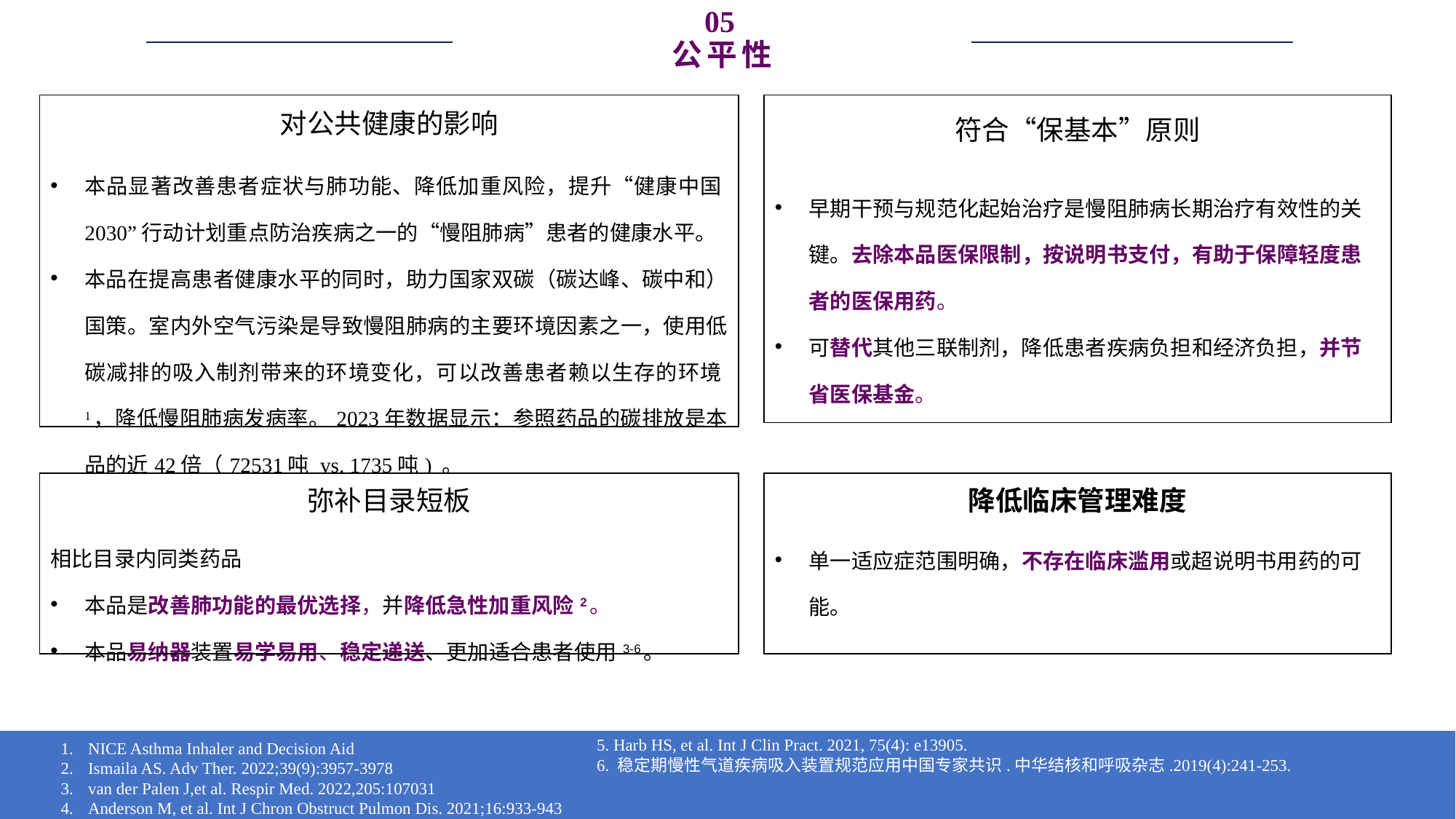

05
公平性
| 对公共健康的影响 |
| --- |
| 本品显著改善患者症状与肺功能、降低加重风险，提升“健康中国2030”行动计划重点防治疾病之一的“慢阻肺病”患者的健康水平。 本品在提高患者健康水平的同时，助力国家双碳（碳达峰、碳中和）国策。室内外空气污染是导致慢阻肺病的主要环境因素之一，使用低碳减排的吸入制剂带来的环境变化，可以改善患者赖以生存的环境1，降低慢阻肺病发病率。2023年数据显示：参照药品的碳排放是本品的近42倍（72531吨 vs. 1735吨) 。 |
| 符合“保基本”原则 |
| --- |
| 早期干预与规范化起始治疗是慢阻肺病长期治疗有效性的关键。去除本品医保限制，按说明书支付，有助于保障轻度患者的医保用药。 可替代其他三联制剂，降低患者疾病负担和经济负担，并节省医保基金。 |
| 弥补目录短板 |
| --- |
| 相比目录内同类药品 本品是改善肺功能的最优选择，并降低急性加重风险2。 本品易纳器装置易学易用、稳定递送、更加适合患者使用3-6。 |
| 降低临床管理难度 |
| --- |
| 单一适应症范围明确，不存在临床滥用或超说明书用药的可能。 |
5. Harb HS, et al. Int J Clin Pract. 2021, 75(4): e13905.
6. 稳定期慢性气道疾病吸入装置规范应用中国专家共识.中华结核和呼吸杂志.2019(4):241-253.
NICE Asthma Inhaler and Decision Aid
Ismaila AS. Adv Ther. 2022;39(9):3957-3978
van der Palen J,et al. Respir Med. 2022,205:107031
Anderson M, et al. Int J Chron Obstruct Pulmon Dis. 2021;16:933-943